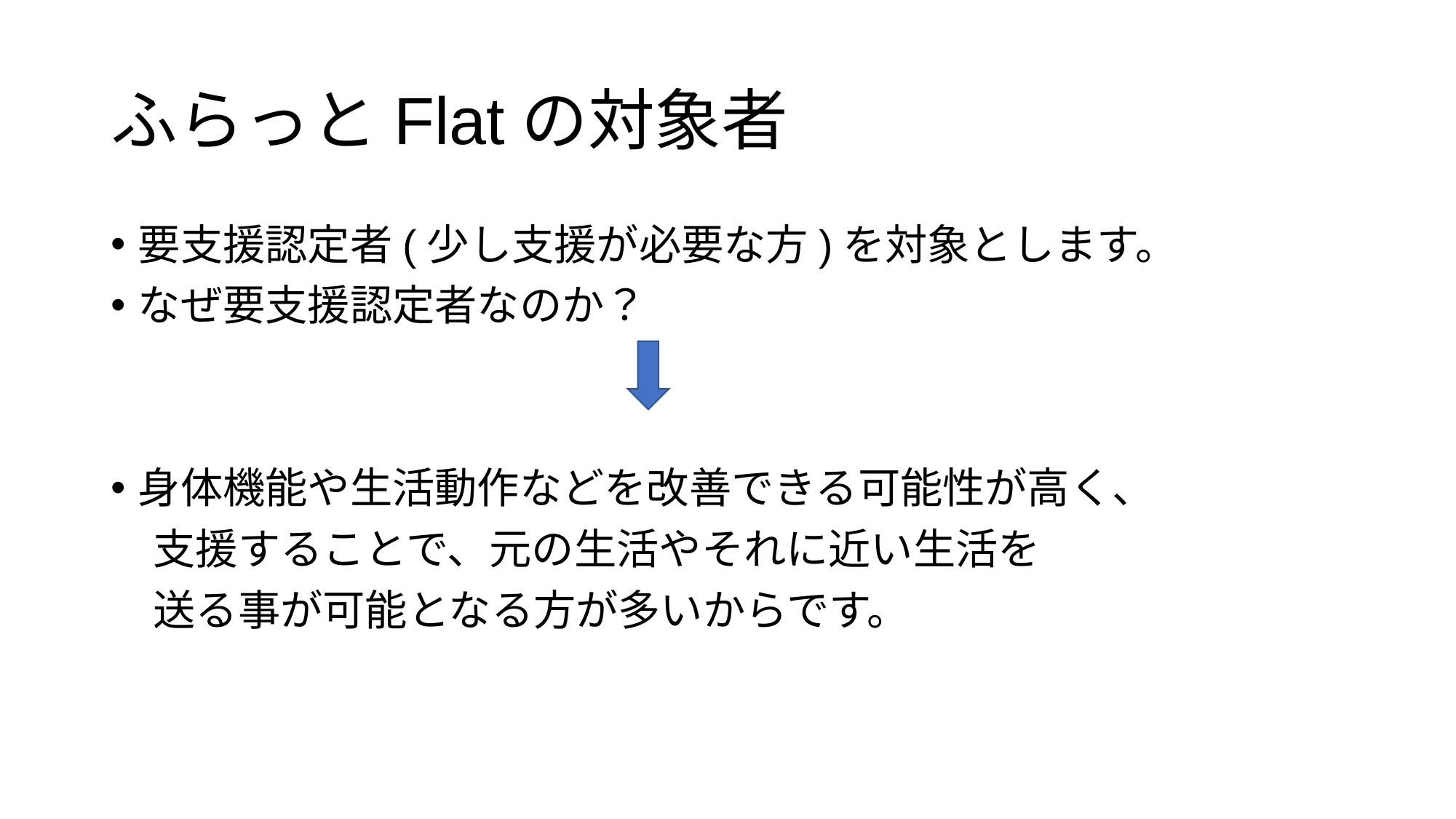

# ふらっとFlatの対象者
要支援認定者(少し支援が必要な方)を対象とします。
なぜ要支援認定者なのか？

身体機能や生活動作などを改善できる可能性が高く、
　支援することで、元の生活やそれに近い生活を
　送る事が可能となる方が多いからです。